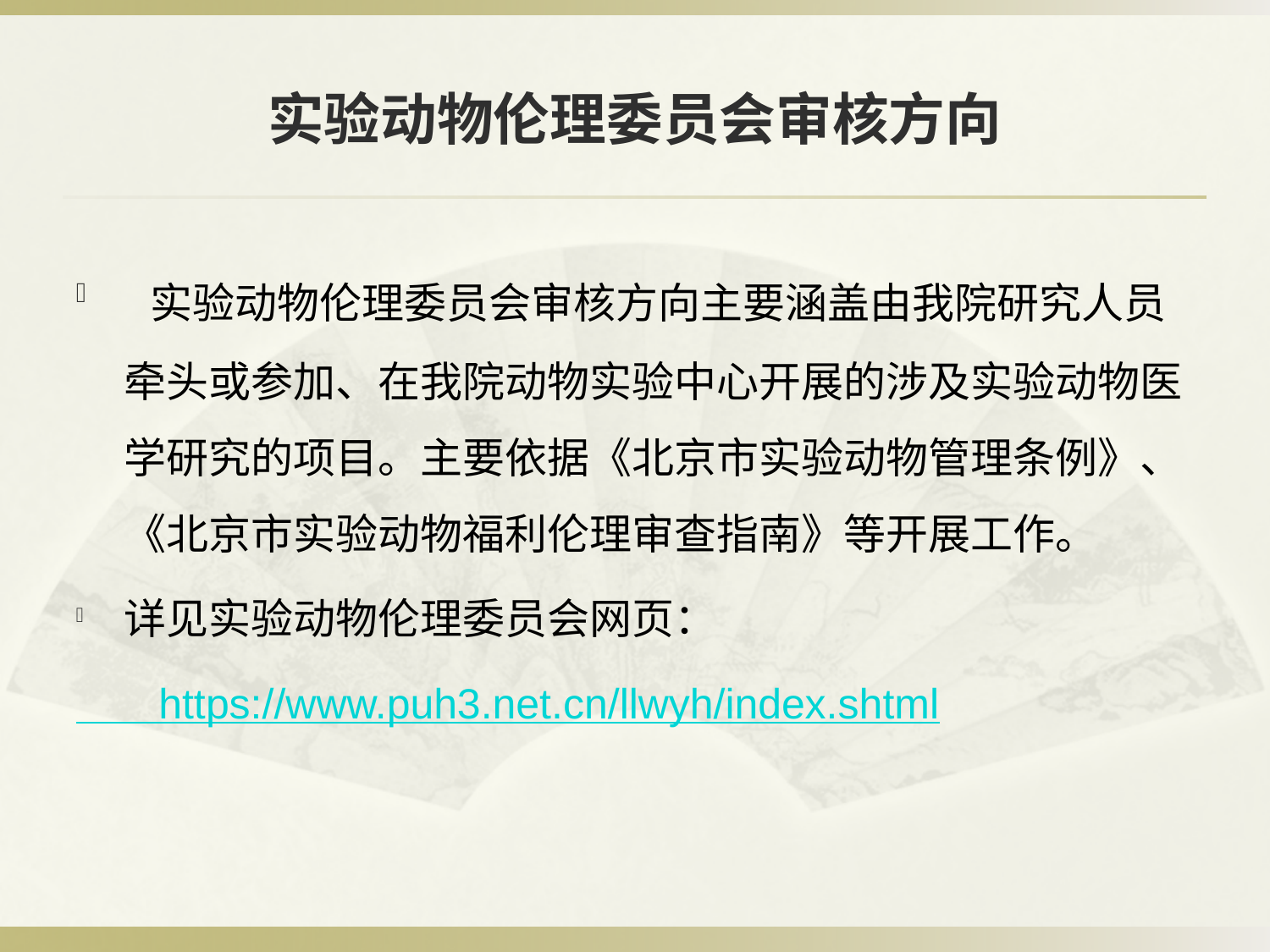

# 实验动物伦理委员会审核方向
 实验动物伦理委员会审核方向主要涵盖由我院研究人员牵头或参加、在我院动物实验中心开展的涉及实验动物医学研究的项目。主要依据《北京市实验动物管理条例》、《北京市实验动物福利伦理审查指南》等开展工作。
详见实验动物伦理委员会网页：
       https://www.puh3.net.cn/llwyh/index.shtml